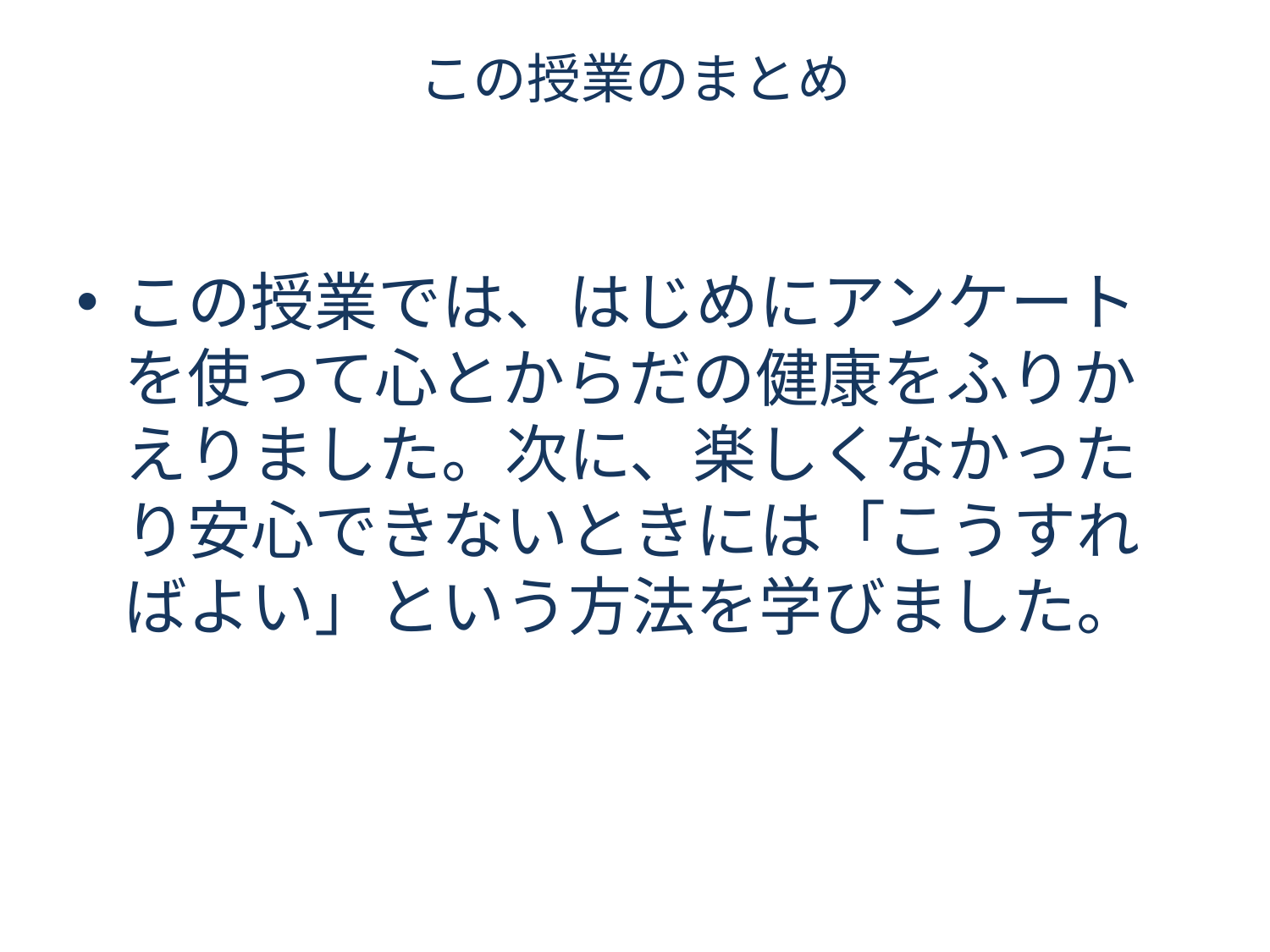

# この授業のまとめ
この授業では、はじめにアンケートを使って心とからだの健康をふりかえりました。次に、楽しくなかったり安心できないときには「こうすればよい」という方法を学びました。